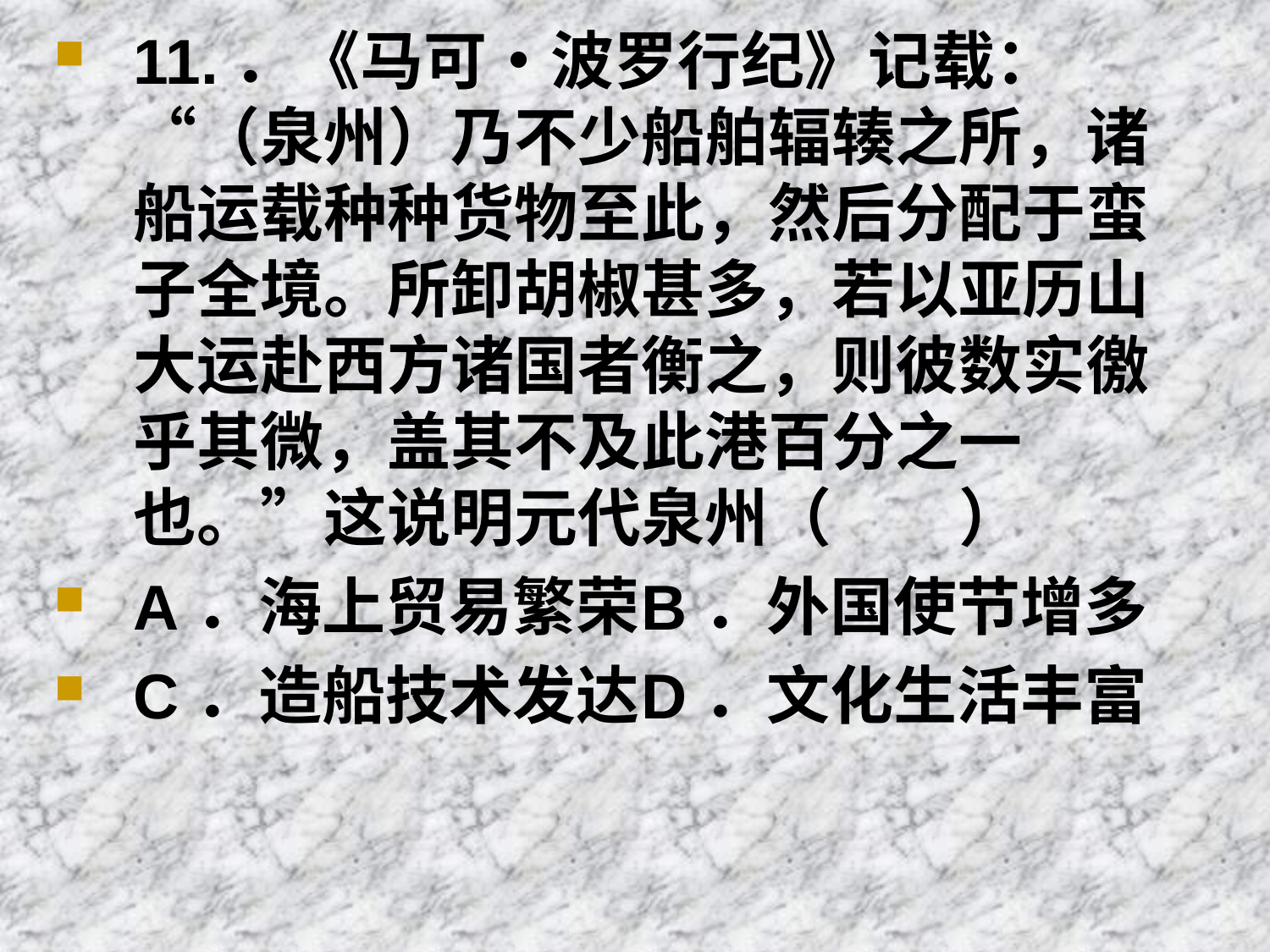

11.．《马可•波罗行纪》记载：“（泉州）乃不少船舶辐辏之所，诸船运载种种货物至此，然后分配于蛮子全境。所卸胡椒甚多，若以亚历山大运赴西方诸国者衡之，则彼数实徼乎其微，盖其不及此港百分之一也。”这说明元代泉州（　　）
A．海上贸易繁荣	B．外国使节增多
C．造船技术发达	D．文化生活丰富
#